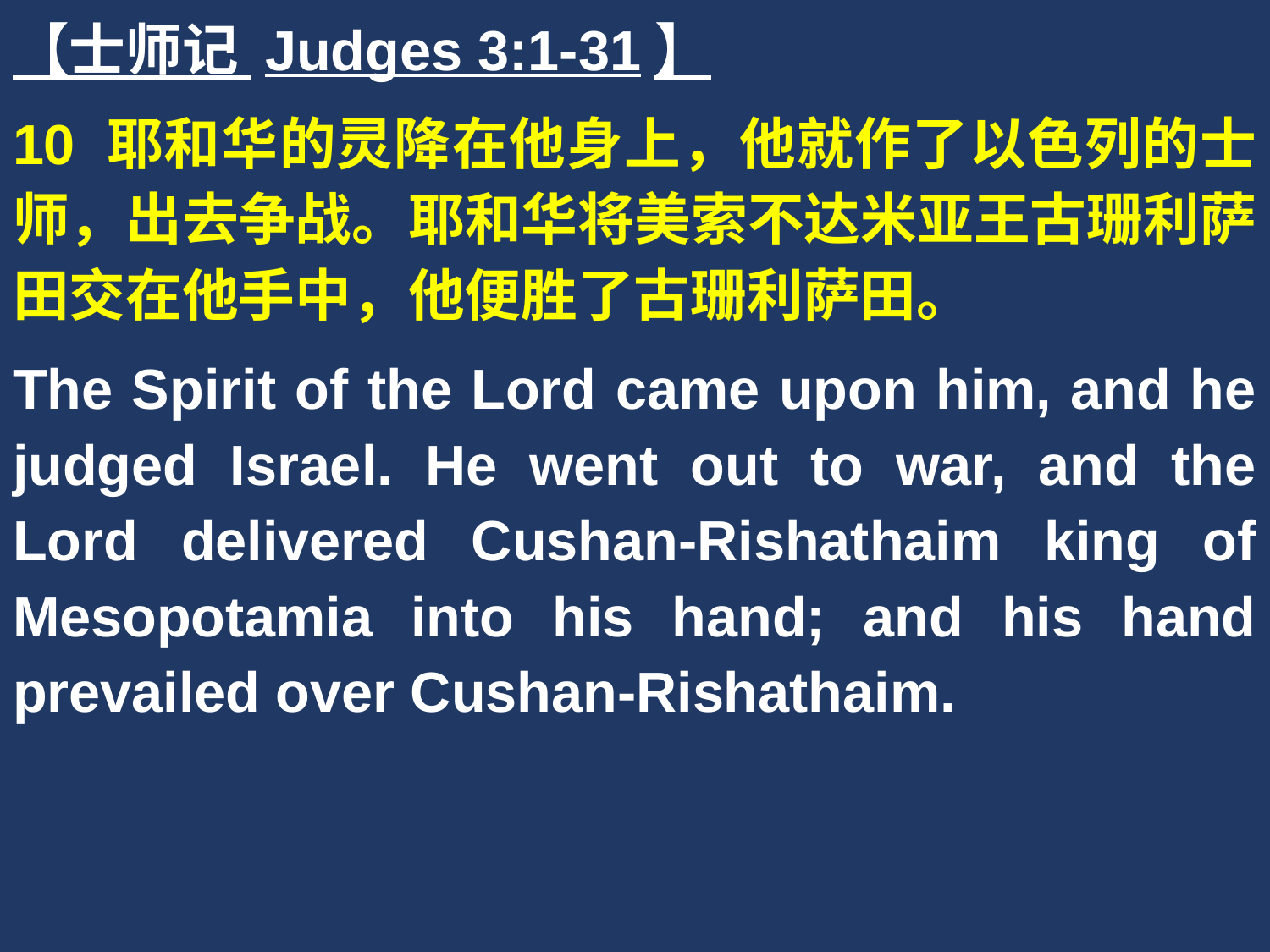

【士师记 Judges 3:1-31】
10 耶和华的灵降在他身上，他就作了以色列的士师，出去争战。耶和华将美索不达米亚王古珊利萨田交在他手中，他便胜了古珊利萨田。
The Spirit of the Lord came upon him, and he judged Israel. He went out to war, and the Lord delivered Cushan-Rishathaim king of Mesopotamia into his hand; and his hand prevailed over Cushan-Rishathaim.